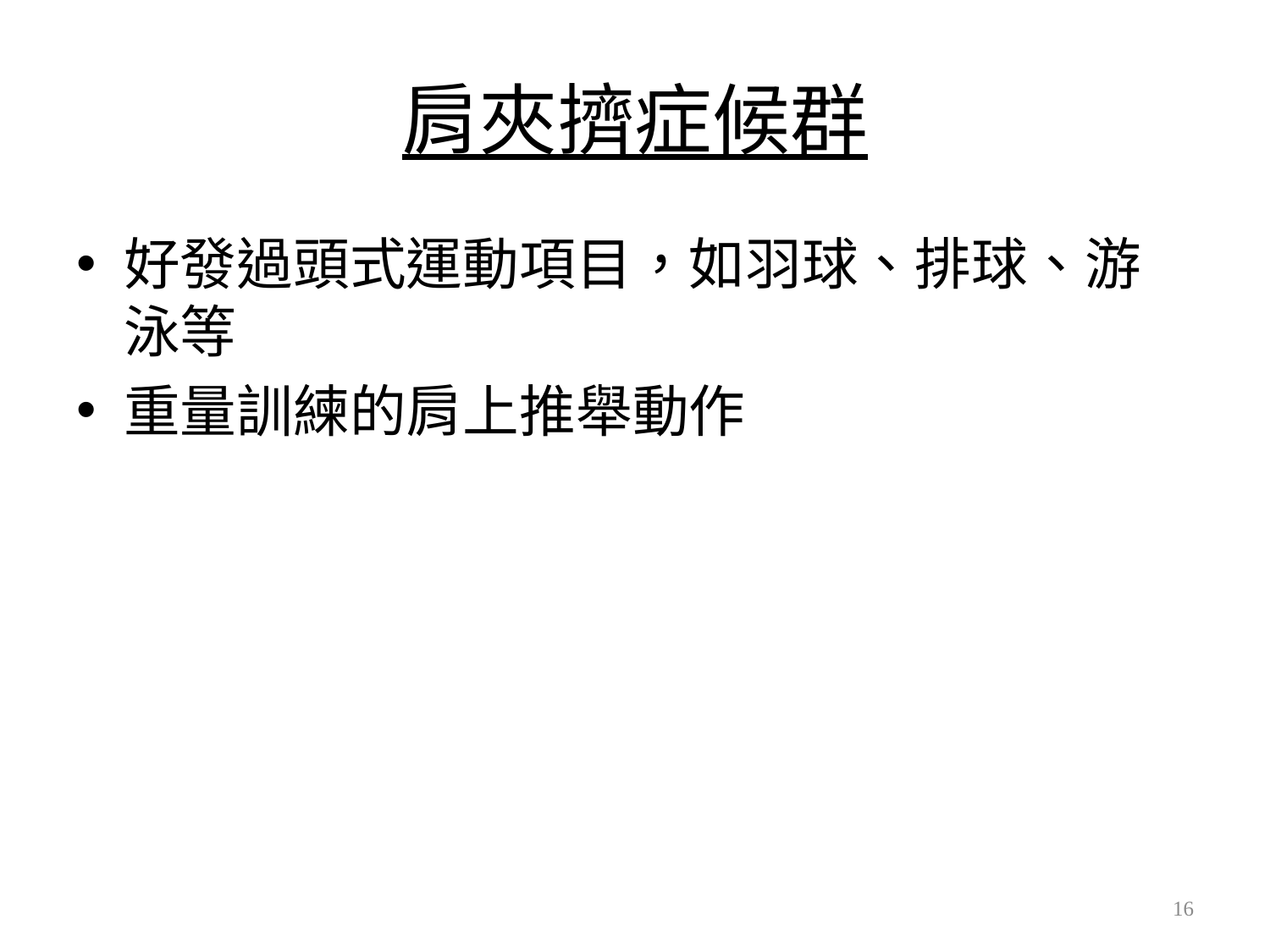

# 肩夾擠症候群
好發過頭式運動項目，如羽球、排球、游泳等
重量訓練的肩上推舉動作

16